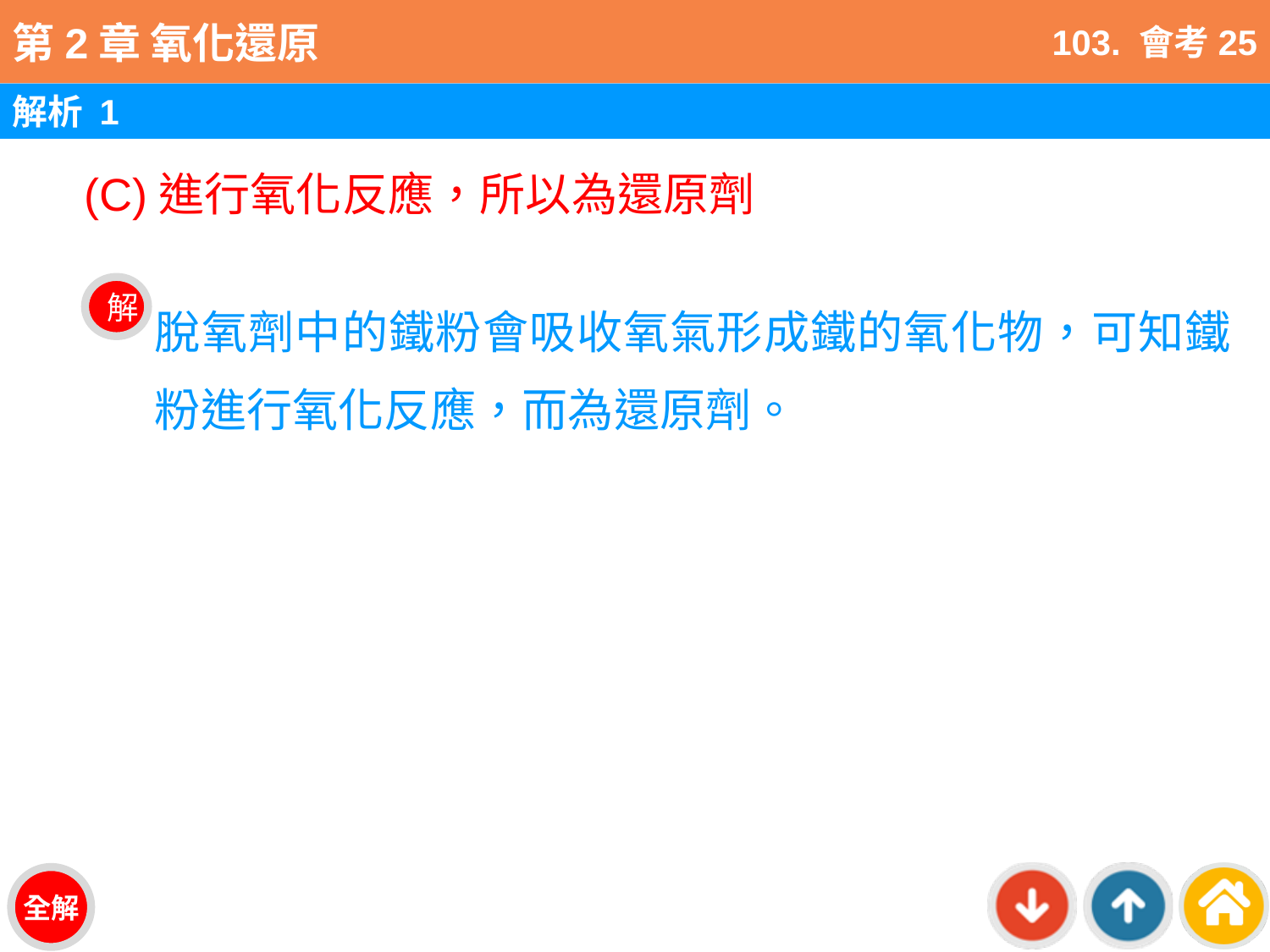

103. 會考25
解析 1
(C)進行氧化反應，所以為還原劑
脫氧劑中的鐵粉會吸收氧氣形成鐵的氧化物，可知鐵粉進行氧化反應，而為還原劑。
解
全解